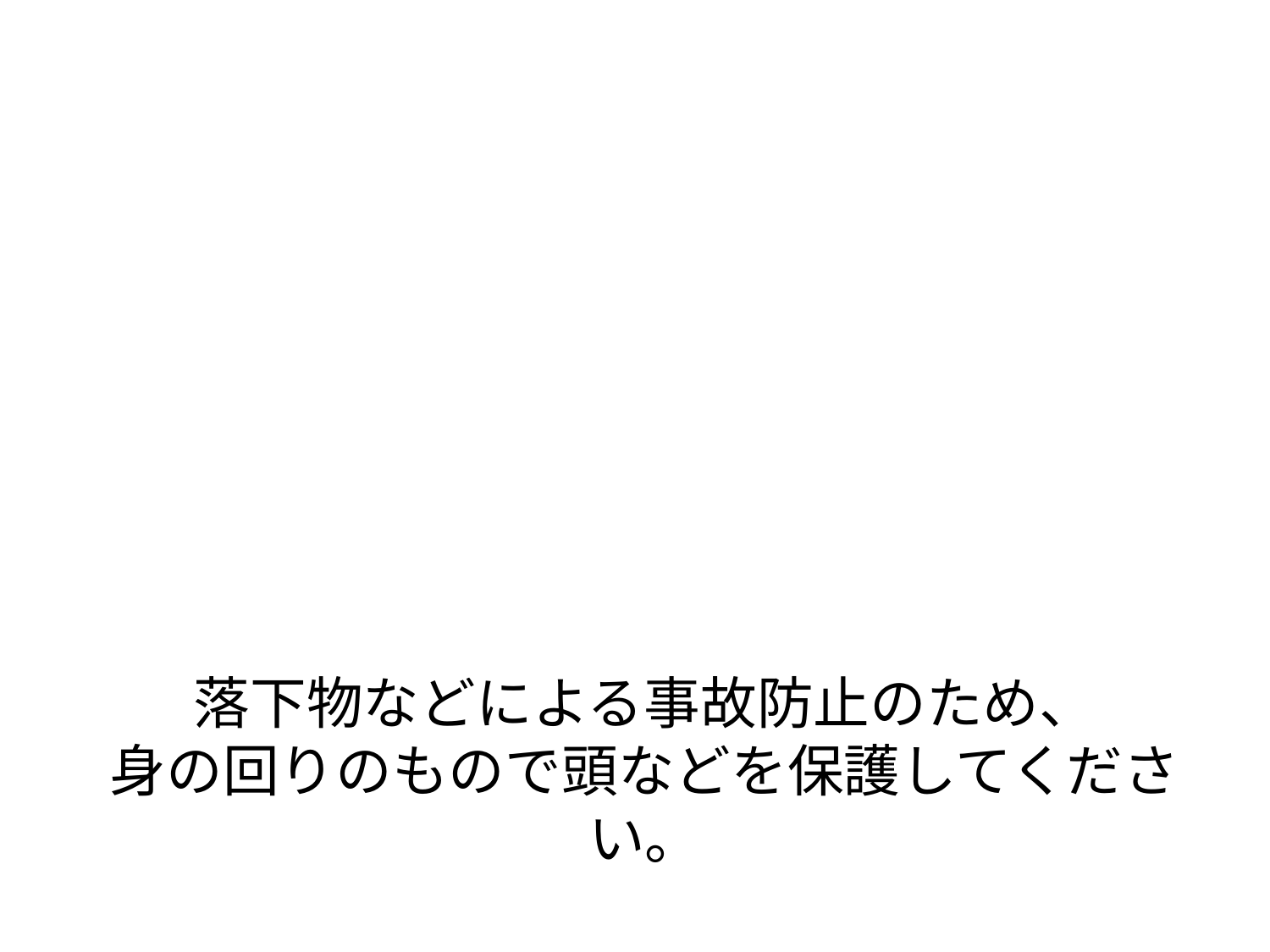

落下物などによる事故防止のため、
身の回りのもので頭などを保護してください。